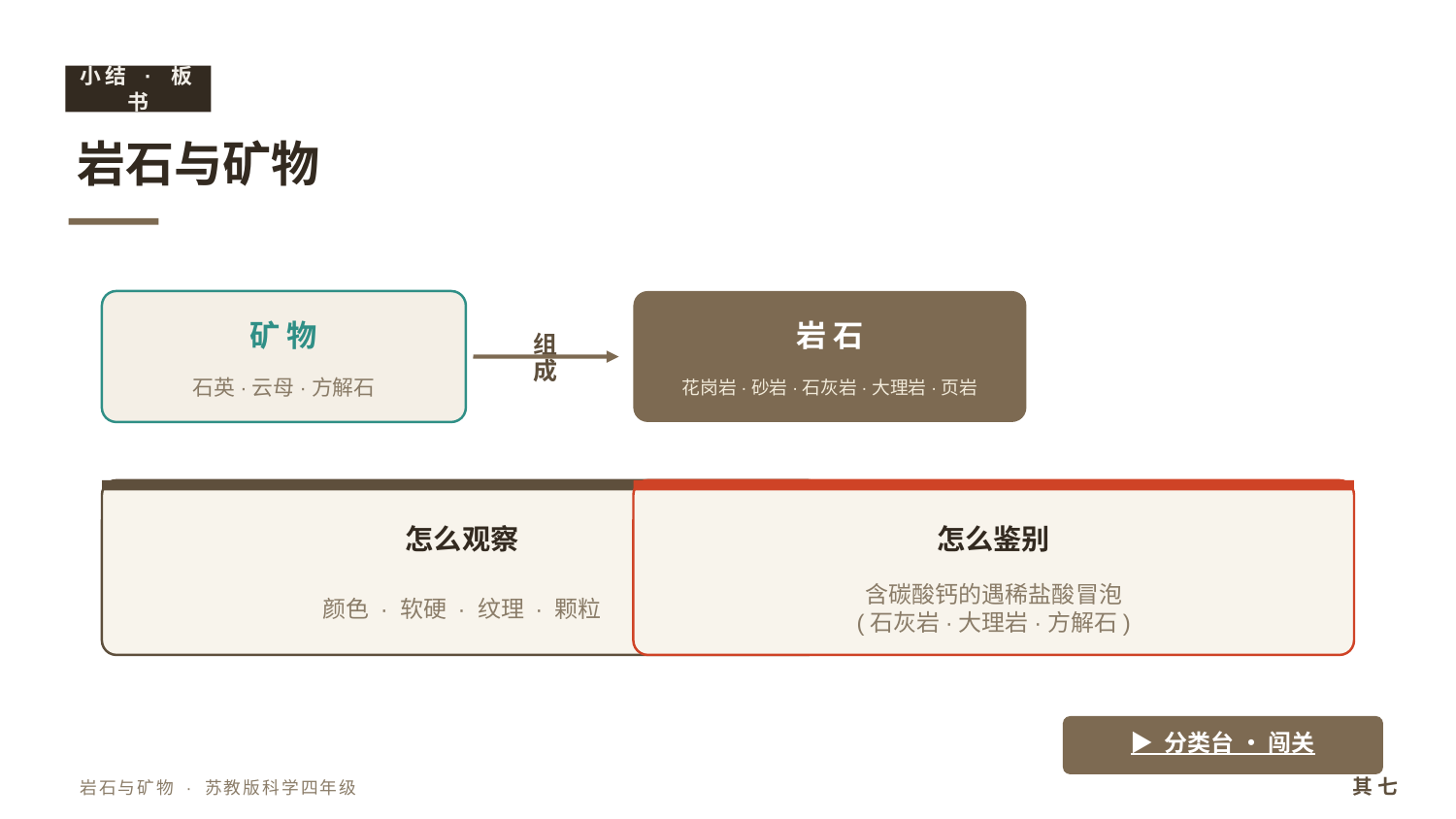

小结 · 板书

岩石与矿物

组
成
矿 物
岩 石

石英·云母·方解石
花岗岩·砂岩·石灰岩·大理岩·页岩

怎么观察
怎么鉴别
颜色 · 软硬 · 纹理 · 颗粒
含碳酸钙的遇稀盐酸冒泡
(石灰岩·大理岩·方解石)
▶  分类台 · 闯关

其 七
岩石与矿物 · 苏教版科学四年级